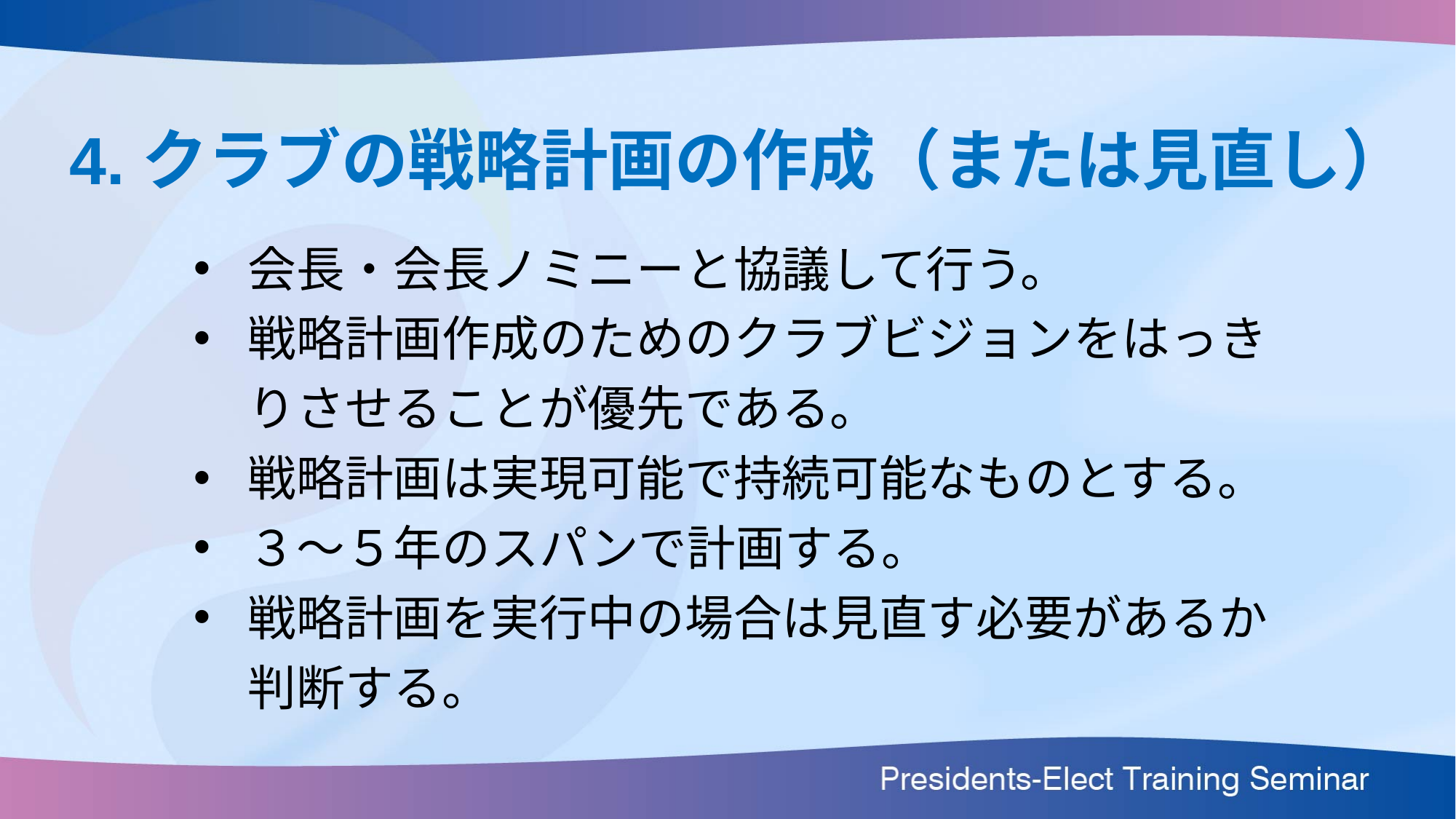

4.クラブの戦略計画の作成（または見直し）
会長・会長ノミニーと協議して行う。
戦略計画作成のためのクラブビジョンをはっきりさせることが優先である。
戦略計画は実現可能で持続可能なものとする。
３～５年のスパンで計画する。
戦略計画を実行中の場合は見直す必要があるか判断する。